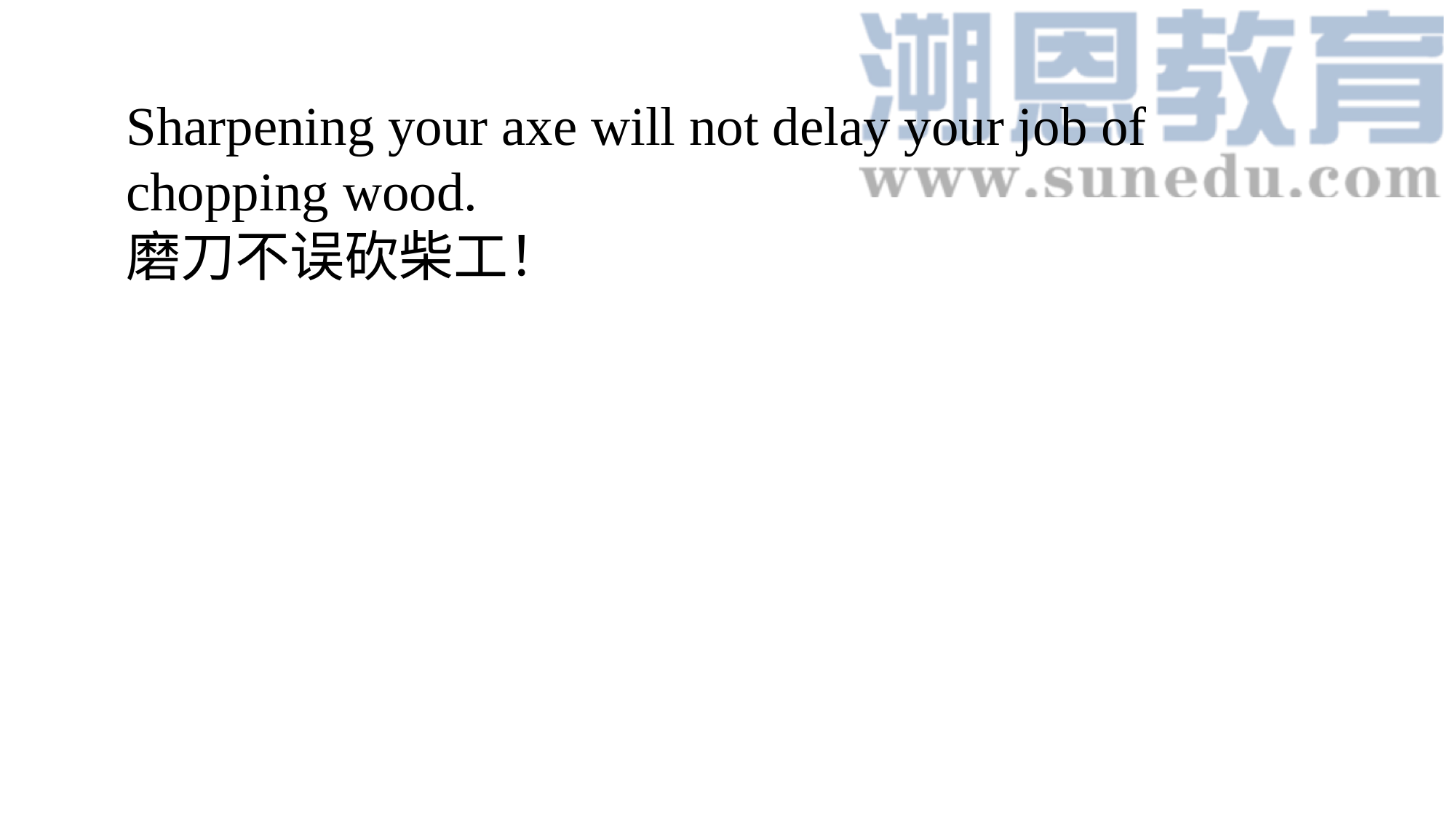

Sharpening your axe will not delay your job of chopping wood.
磨刀不误砍柴工！